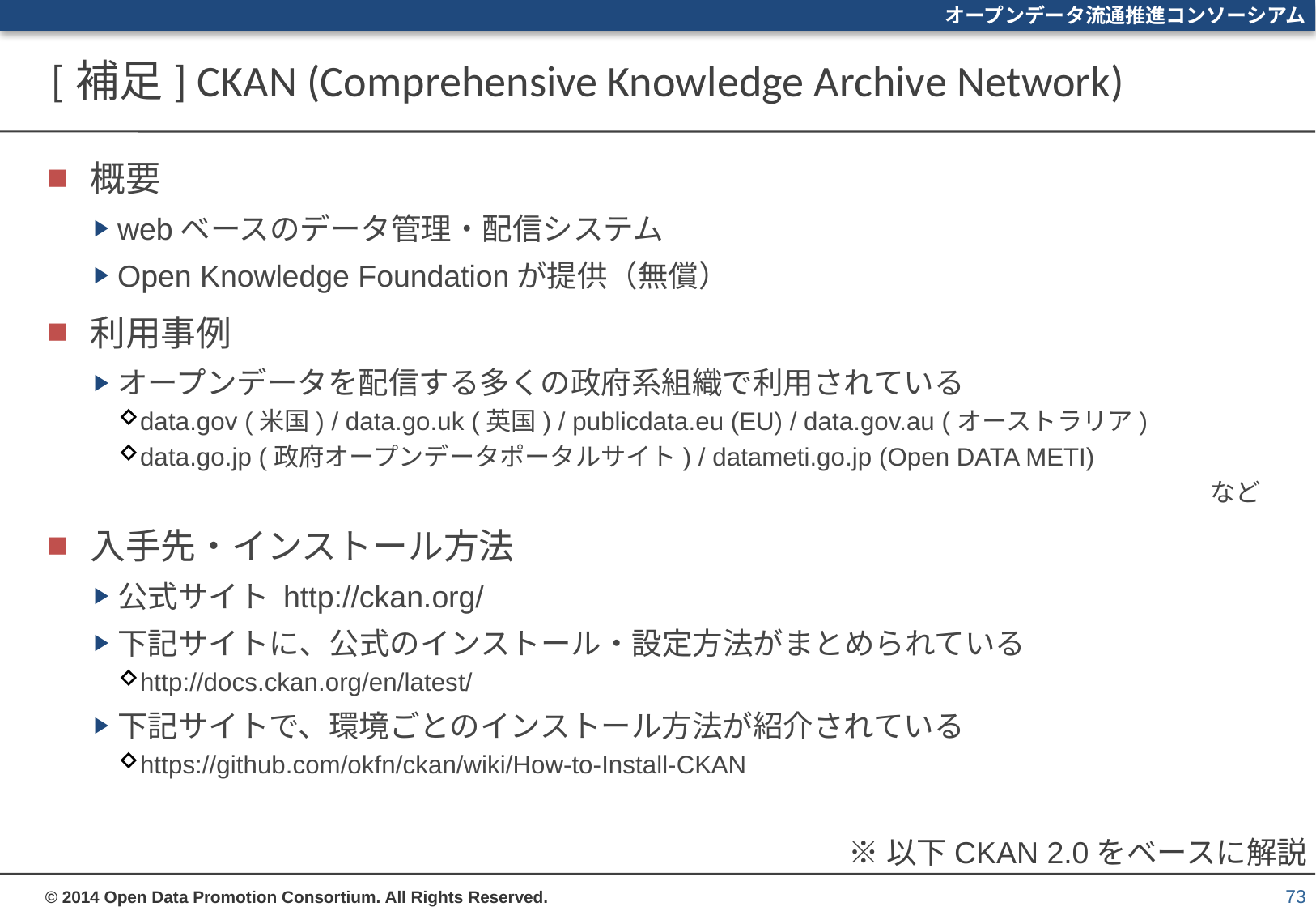

# [補足] CKAN (Comprehensive Knowledge Archive Network)
概要
webベースのデータ管理・配信システム
Open Knowledge Foundationが提供（無償）
利用事例
オープンデータを配信する多くの政府系組織で利用されている
data.gov (米国) / data.go.uk (英国) / publicdata.eu (EU) / data.gov.au (オーストラリア)
data.go.jp (政府オープンデータポータルサイト) / datameti.go.jp (Open DATA METI)
など
入手先・インストール方法
公式サイト http://ckan.org/
下記サイトに、公式のインストール・設定方法がまとめられている
http://docs.ckan.org/en/latest/
下記サイトで、環境ごとのインストール方法が紹介されている
https://github.com/okfn/ckan/wiki/How-to-Install-CKAN
※以下CKAN 2.0をベースに解説
73